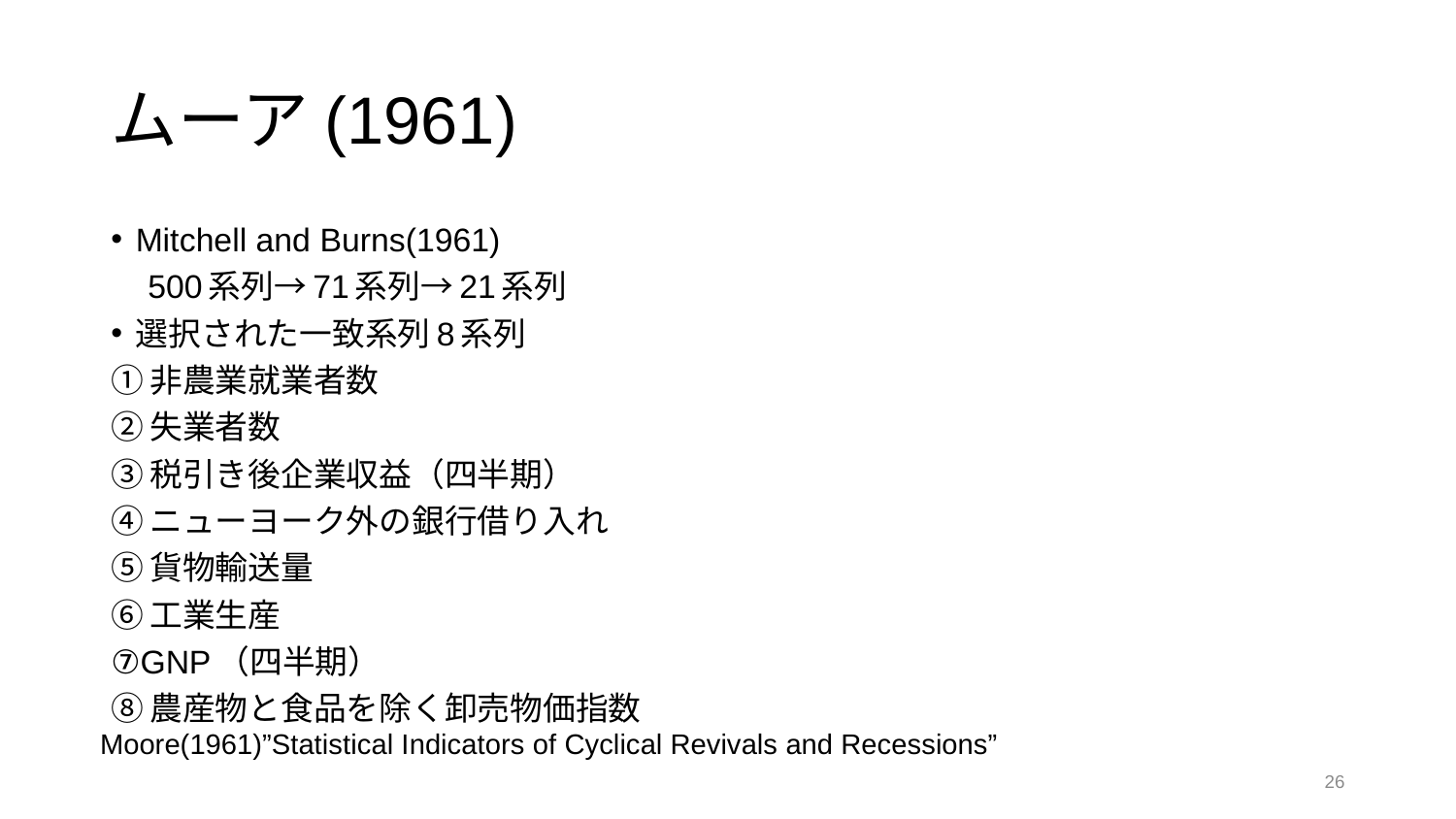

# ムーア(1961)
Mitchell and Burns(1961)
    500系列→71系列→21系列
選択された一致系列8系列
①非農業就業者数
②失業者数
③税引き後企業収益（四半期）
④ニューヨーク外の銀行借り入れ
⑤貨物輸送量
⑥工業生産
⑦GNP（四半期）
⑧農産物と食品を除く卸売物価指数
Moore(1961)”Statistical Indicators of Cyclical Revivals and Recessions”
26